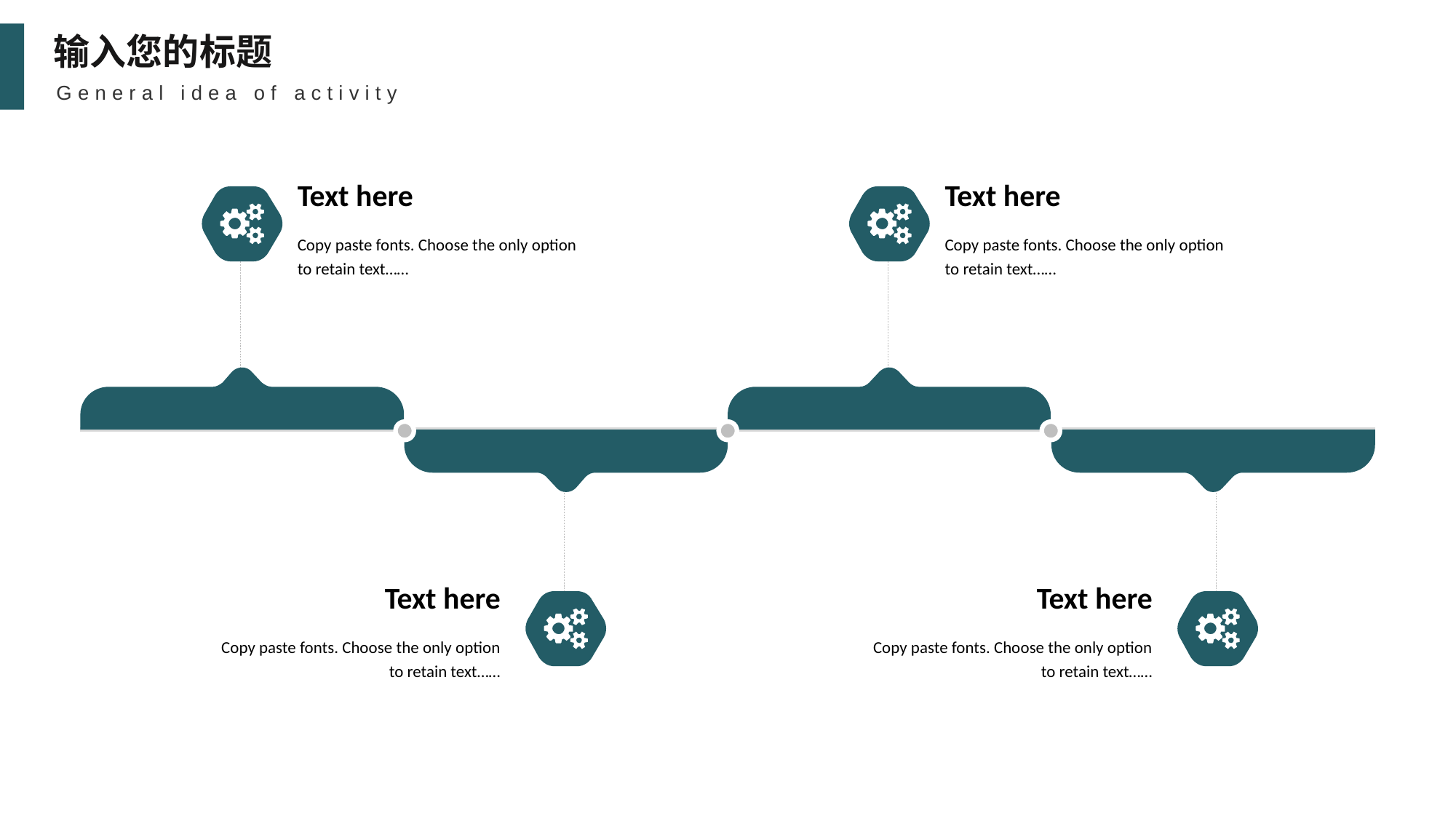

输入您的标题
General idea of activity
Text here
Copy paste fonts. Choose the only option to retain text……
Text here
Copy paste fonts. Choose the only option to retain text……

Text here
Copy paste fonts. Choose the only option to retain text……

Text here
Copy paste fonts. Choose the only option to retain text……